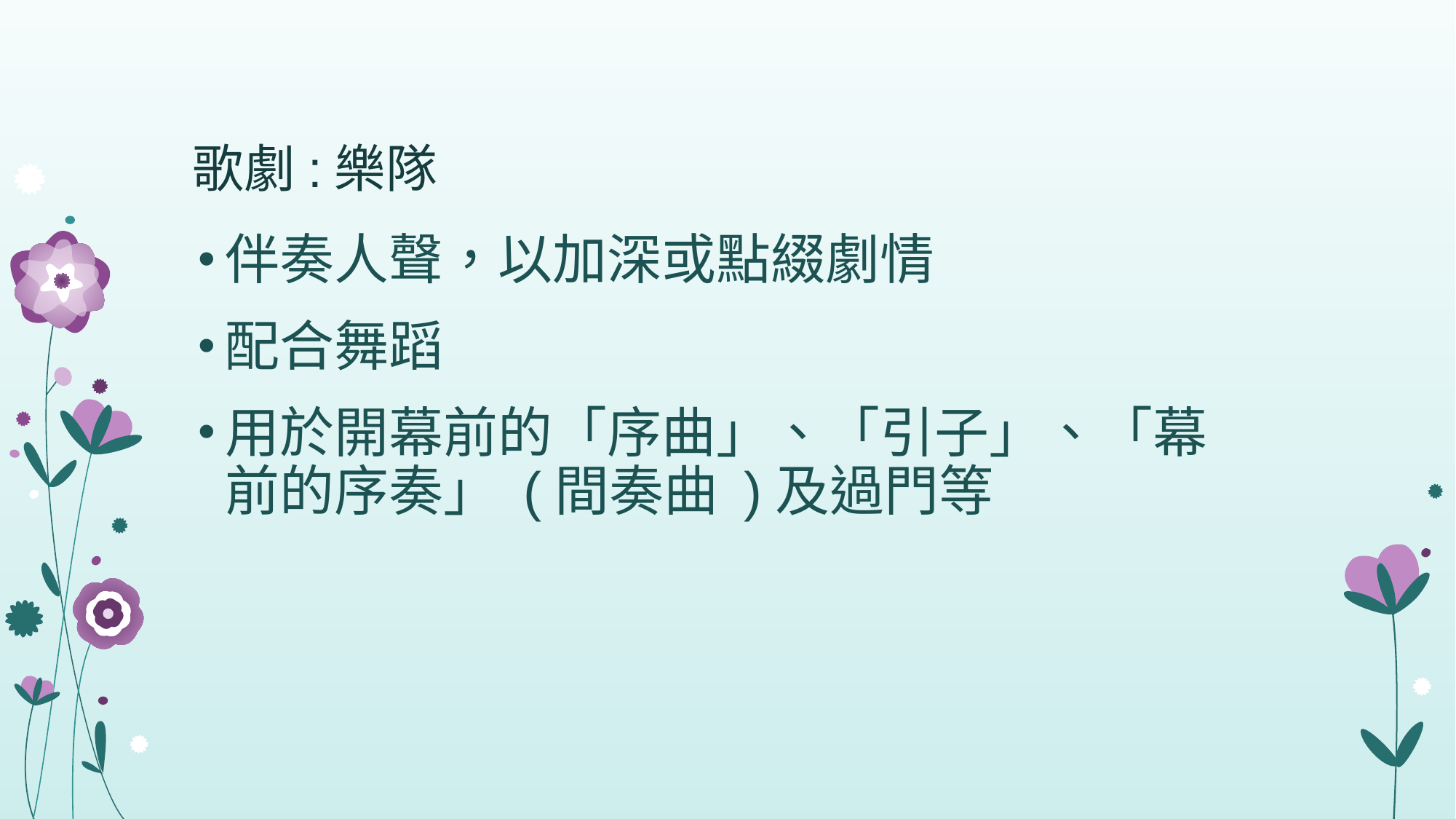

# 歌劇:樂隊
伴奏人聲，以加深或點綴劇情
配合舞蹈
用於開幕前的「序曲」、「引子」、「幕前的序奏」 (間奏曲 )及過門等